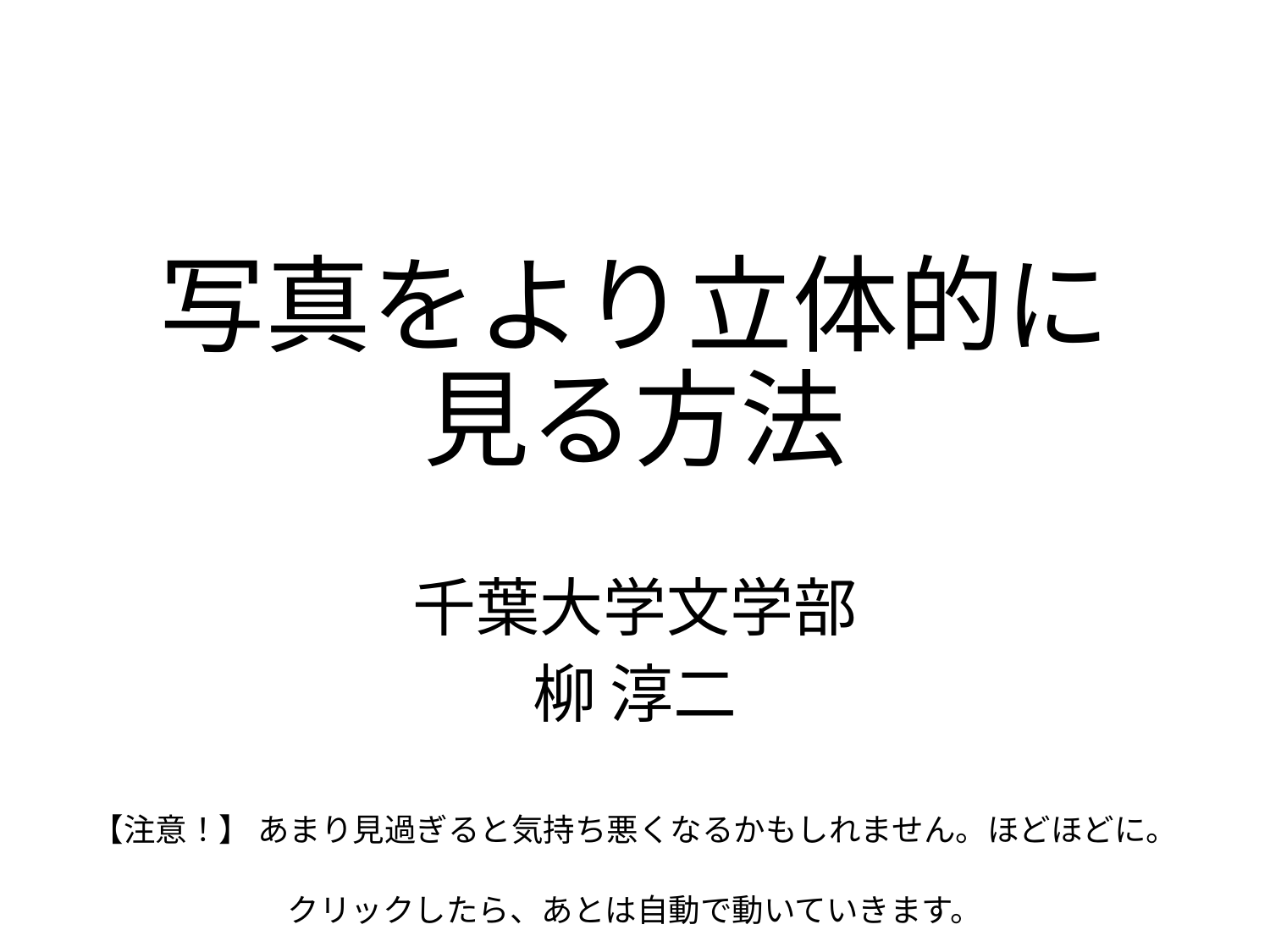

# 写真をより立体的に見る方法
千葉大学文学部
柳 淳二
【注意！】 あまり見過ぎると気持ち悪くなるかもしれません。ほどほどに。
クリックしたら、あとは自動で動いていきます。